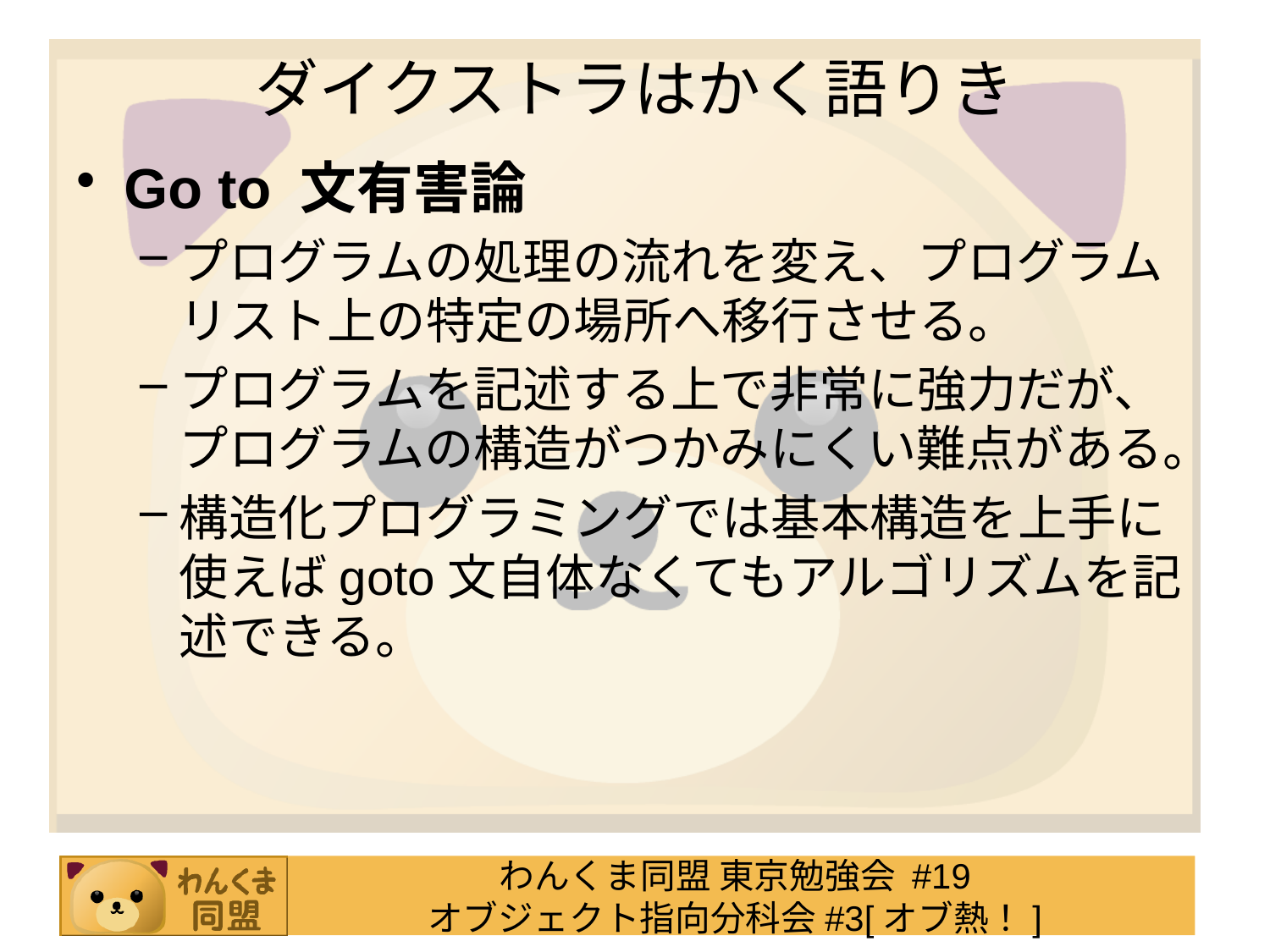

# ダイクストラはかく語りき
Go to 文有害論
プログラムの処理の流れを変え、プログラムリスト上の特定の場所へ移行させる。
プログラムを記述する上で非常に強力だが、プログラムの構造がつかみにくい難点がある。
構造化プログラミングでは基本構造を上手に使えばgoto文自体なくてもアルゴリズムを記述できる。